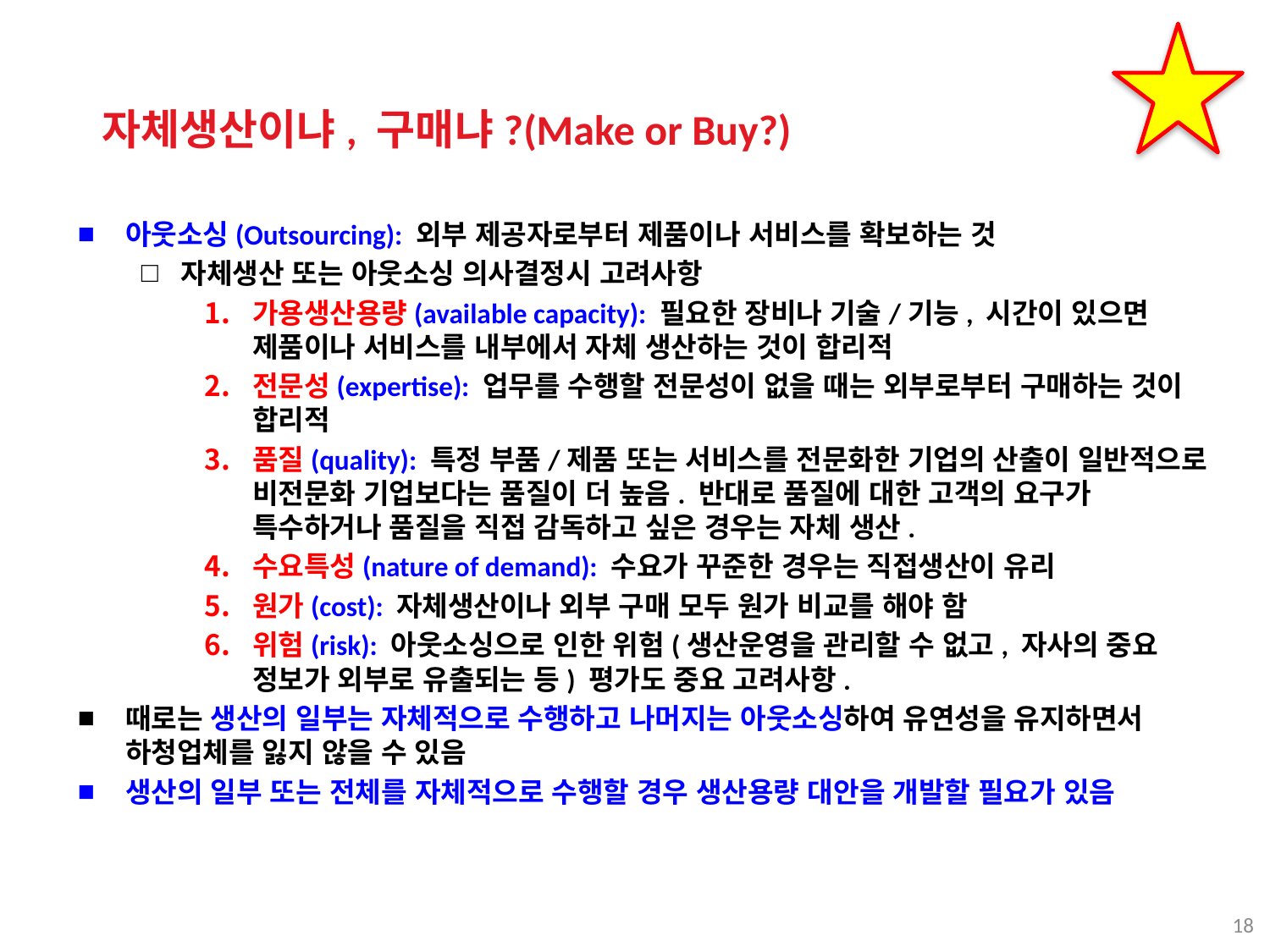

자체생산이냐, 구매냐?(Make or Buy?)
아웃소싱(Outsourcing): 외부 제공자로부터 제품이나 서비스를 확보하는 것
자체생산 또는 아웃소싱 의사결정시 고려사항
가용생산용량(available capacity): 필요한 장비나 기술/기능, 시간이 있으면 제품이나 서비스를 내부에서 자체 생산하는 것이 합리적
전문성(expertise): 업무를 수행할 전문성이 없을 때는 외부로부터 구매하는 것이 합리적
품질(quality): 특정 부품/제품 또는 서비스를 전문화한 기업의 산출이 일반적으로 비전문화 기업보다는 품질이 더 높음. 반대로 품질에 대한 고객의 요구가 특수하거나 품질을 직접 감독하고 싶은 경우는 자체 생산.
수요특성(nature of demand): 수요가 꾸준한 경우는 직접생산이 유리
원가(cost): 자체생산이나 외부 구매 모두 원가 비교를 해야 함
위험(risk): 아웃소싱으로 인한 위험(생산운영을 관리할 수 없고, 자사의 중요 정보가 외부로 유출되는 등) 평가도 중요 고려사항.
때로는 생산의 일부는 자체적으로 수행하고 나머지는 아웃소싱하여 유연성을 유지하면서 하청업체를 잃지 않을 수 있음
생산의 일부 또는 전체를 자체적으로 수행할 경우 생산용량 대안을 개발할 필요가 있음

18